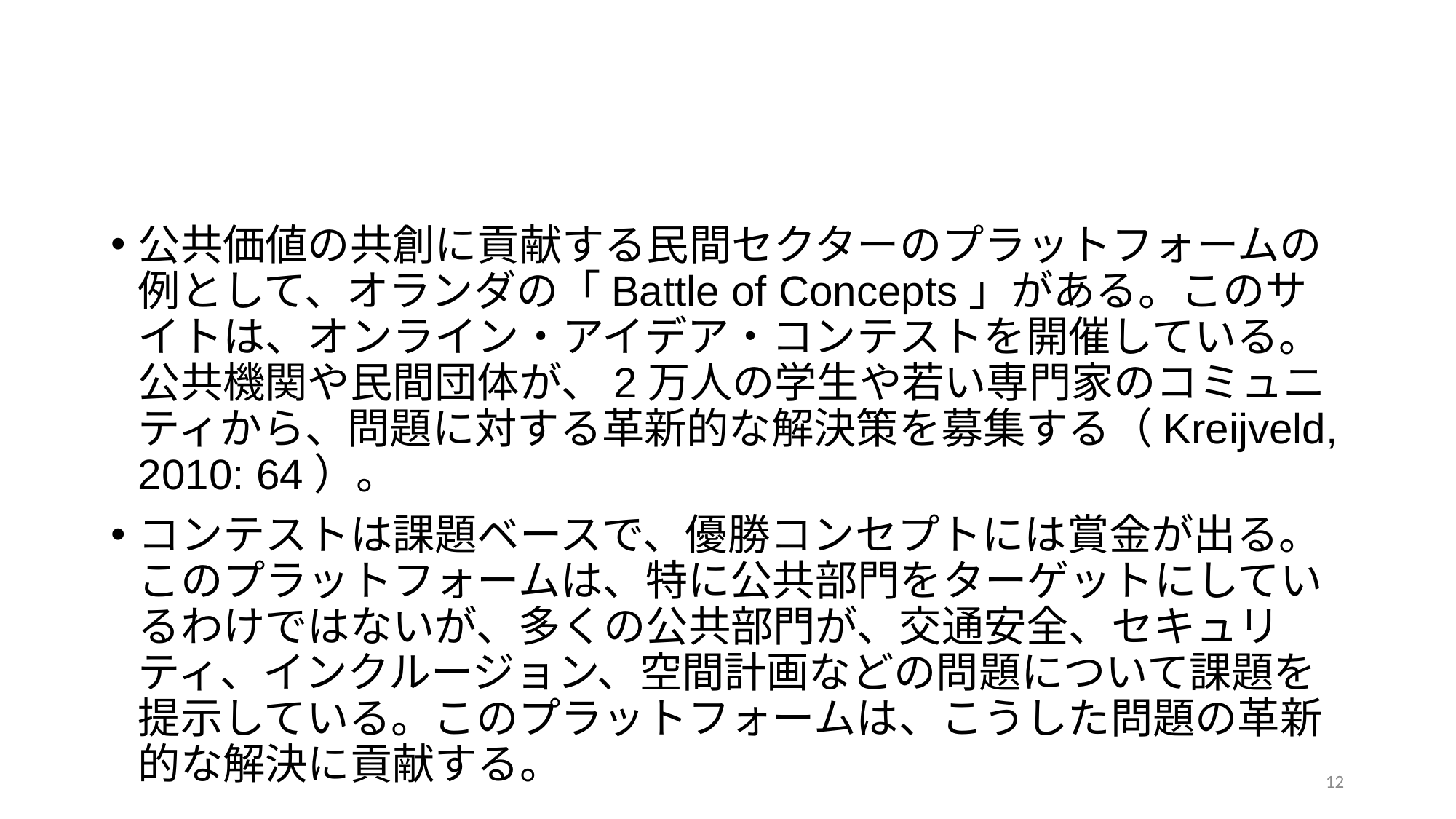

#
公共価値の共創に貢献する民間セクターのプラットフォームの例として、オランダの「Battle of Concepts」がある。このサイトは、オンライン・アイデア・コンテストを開催している。公共機関や民間団体が、2万人の学生や若い専門家のコミュニティから、問題に対する革新的な解決策を募集する（Kreijveld, 2010: 64）。
コンテストは課題ベースで、優勝コンセプトには賞金が出る。このプラットフォームは、特に公共部門をターゲットにしているわけではないが、多くの公共部門が、交通安全、セキュリティ、インクルージョン、空間計画などの問題について課題を提示している。このプラットフォームは、こうした問題の革新的な解決に貢献する。
12